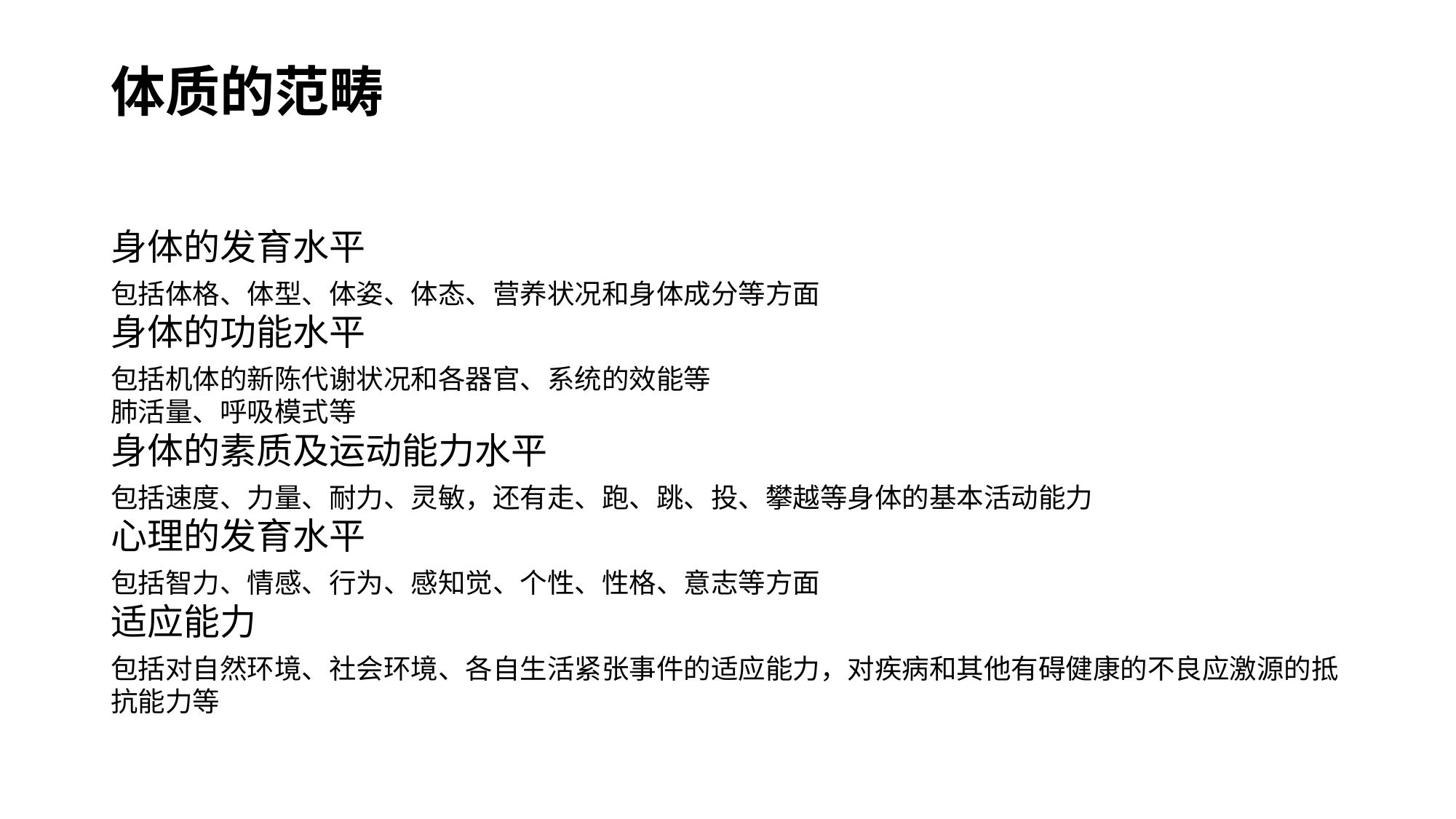

# 体质的范畴
身体的发育水平
包括体格、体型、体姿、体态、营养状况和身体成分等方面
身体的功能水平
包括机体的新陈代谢状况和各器官、系统的效能等
肺活量、呼吸模式等
身体的素质及运动能力水平
包括速度、力量、耐力、灵敏，还有走、跑、跳、投、攀越等身体的基本活动能力
心理的发育水平
包括智力、情感、行为、感知觉、个性、性格、意志等方面
适应能力
包括对自然环境、社会环境、各自生活紧张事件的适应能力，对疾病和其他有碍健康的不良应激源的抵抗能力等